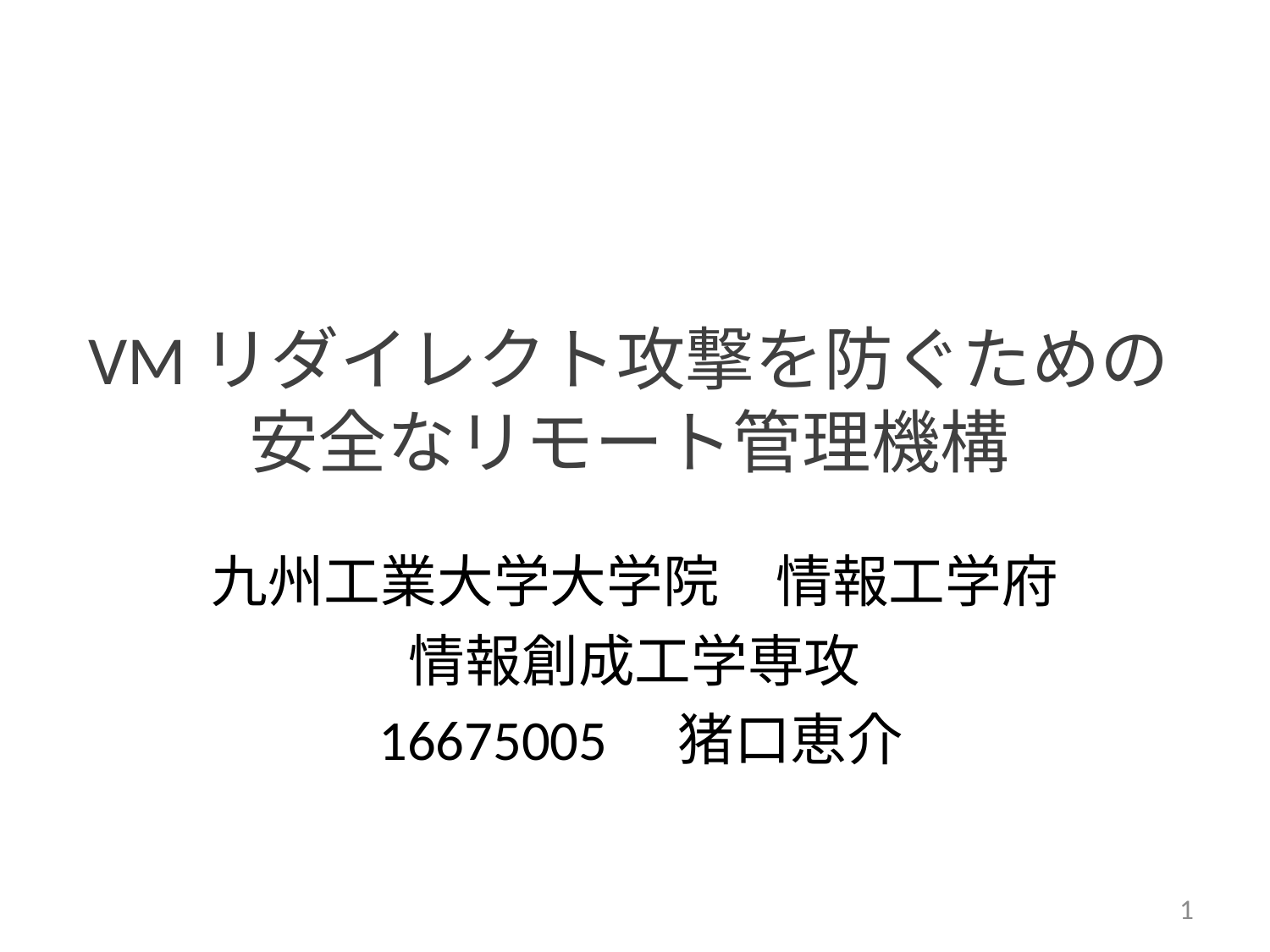

# VMリダイレクト攻撃を防ぐための 安全なリモート管理機構
九州工業大学大学院　情報工学府
情報創成工学専攻
 16675005　猪口恵介
1